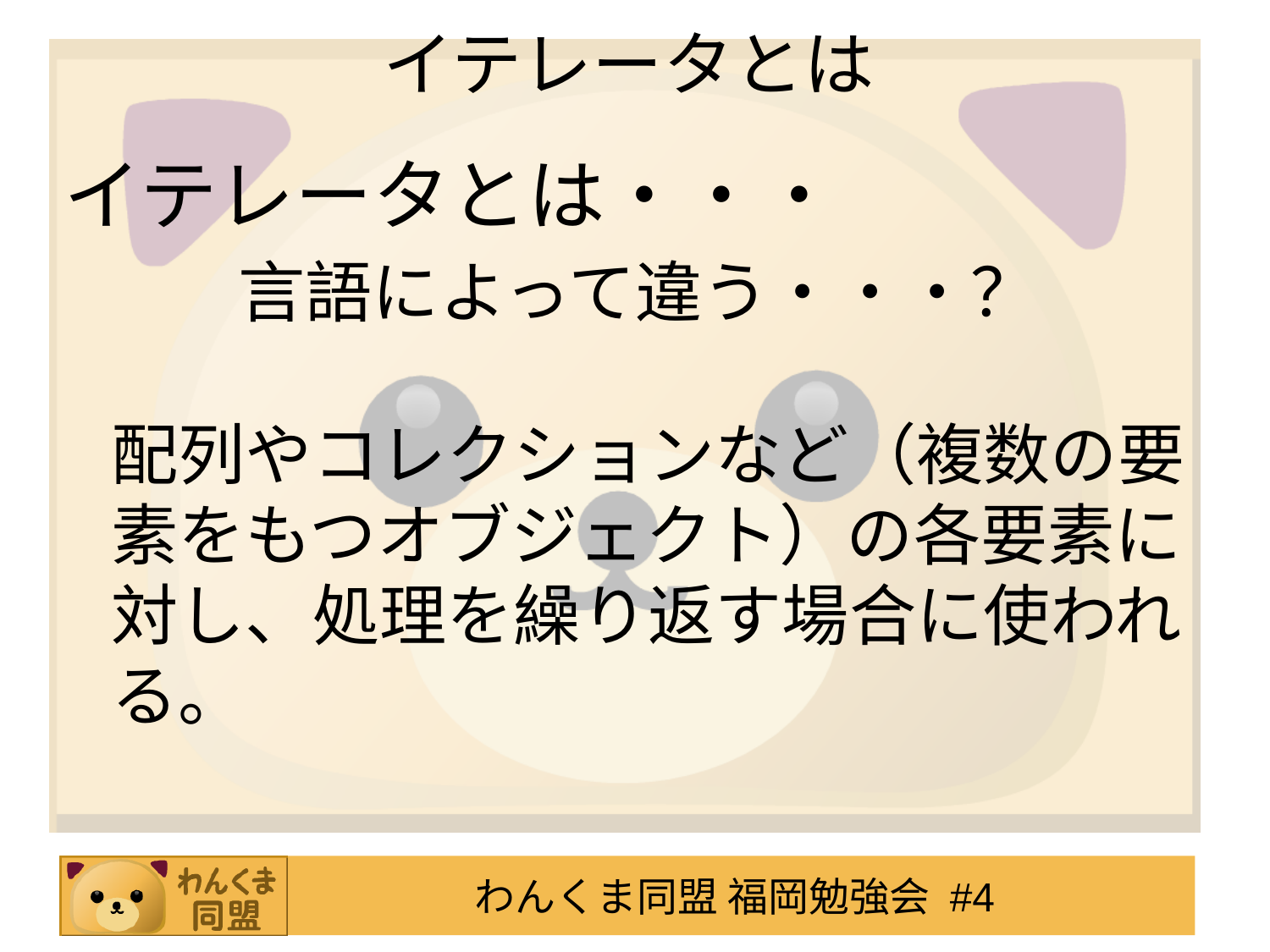

# イテレータとは
イテレータとは・・・
	言語によって違う・・・？
配列やコレクションなど（複数の要素をもつオブジェクト）の各要素に対し、処理を繰り返す場合に使われる。